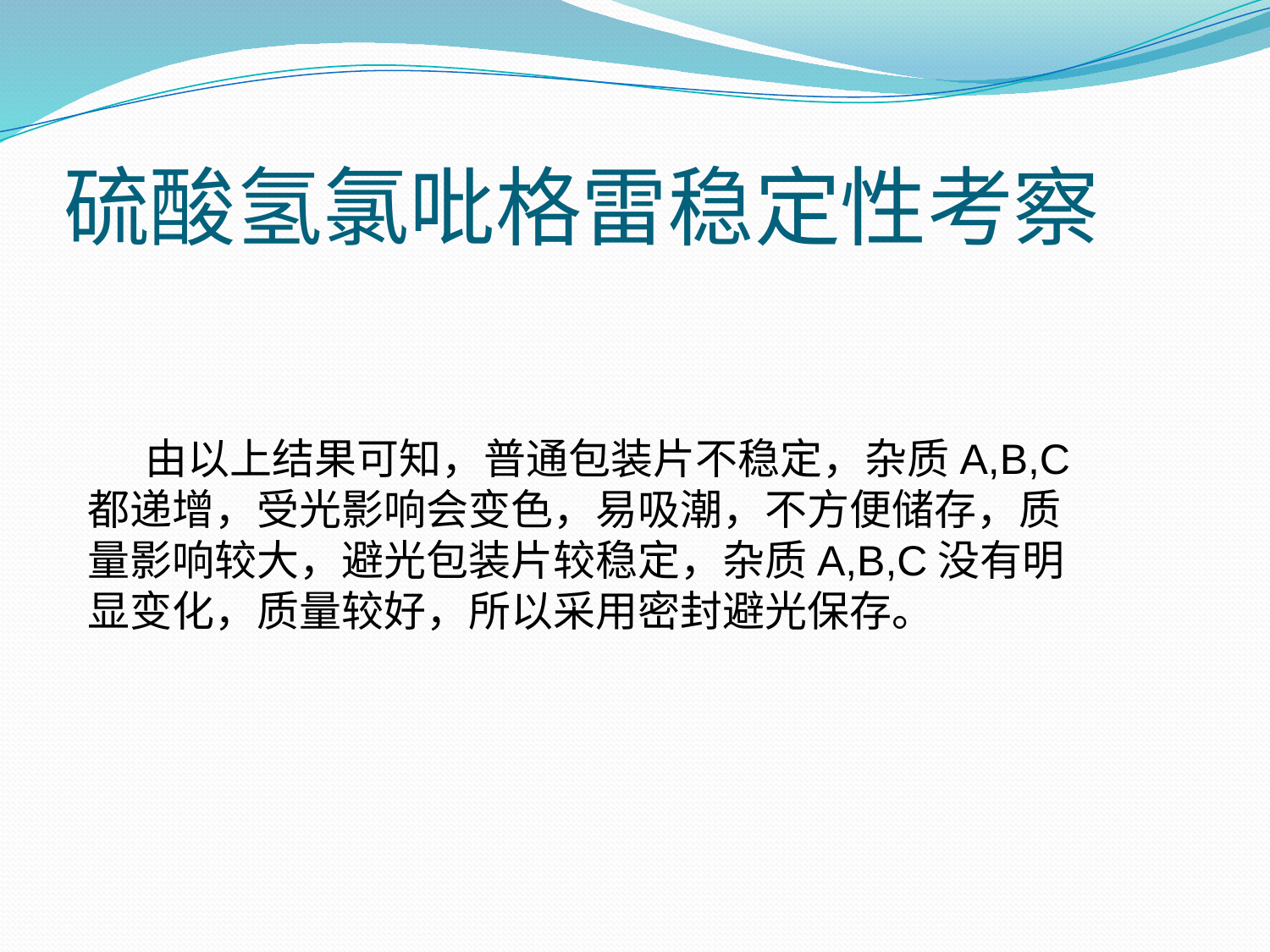

硫酸氢氯吡格雷稳定性考察
       由以上结果可知，普通包装片不稳定，杂质A,B,C都递增，受光影响会变色，易吸潮，不方便储存，质量影响较大，避光包装片较稳定，杂质A,B,C没有明显变化，质量较好，所以采用密封避光保存。